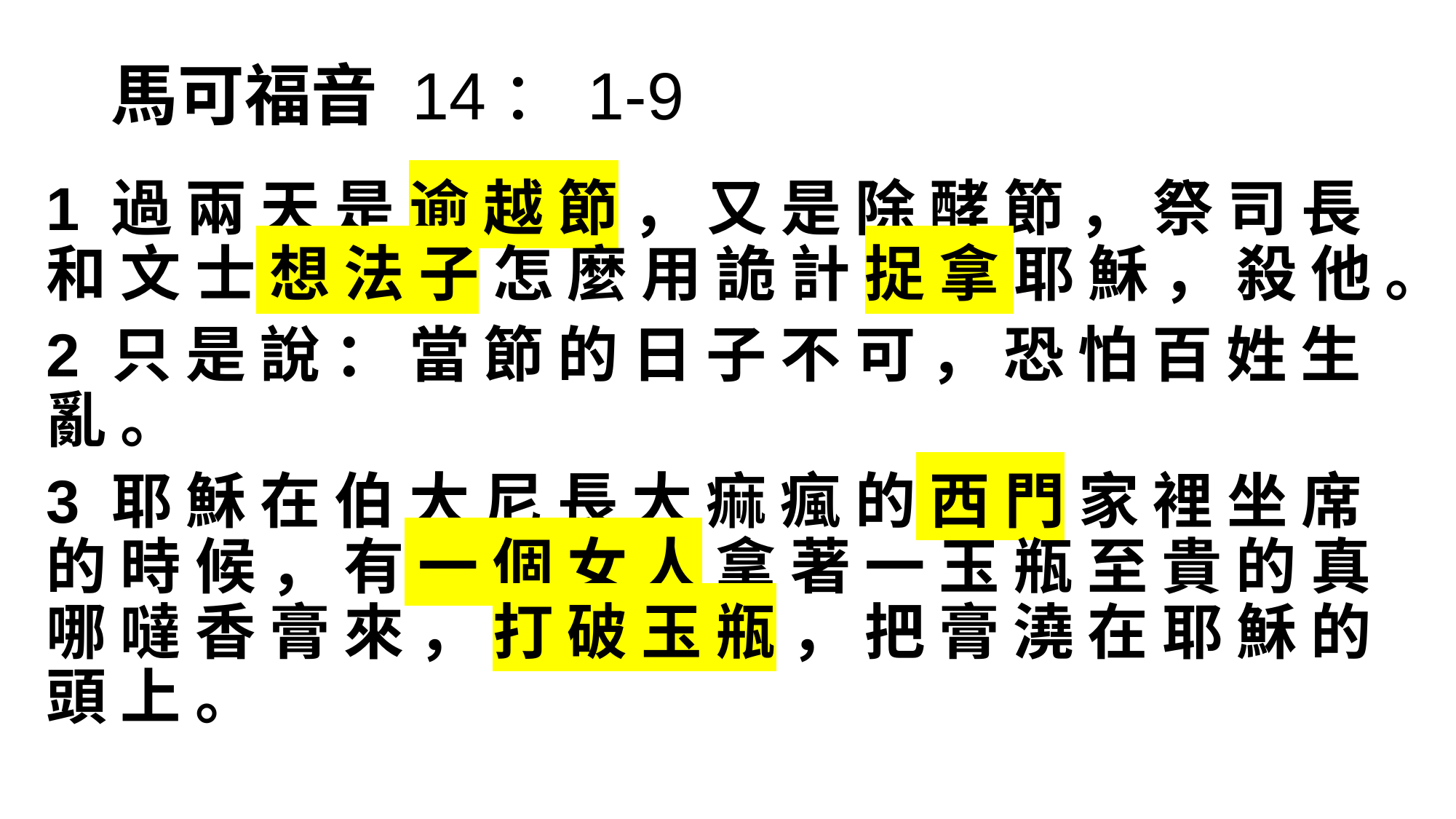

# 馬可福音 14：1-9
1 過 兩 天 是 逾 越 節 ， 又 是 除 酵 節 ， 祭 司 長 和 文 士 想 法 子 怎 麼 用 詭 計 捉 拿 耶 穌 ， 殺 他 。
2 只 是 說 ： 當 節 的 日 子 不 可 ， 恐 怕 百 姓 生 亂 。
3 耶 穌 在 伯 大 尼 長 大 痲 瘋 的 西 門 家 裡 坐 席 的 時 候 ， 有 一 個 女 人 拿 著 一 玉 瓶 至 貴 的 真 哪 噠 香 膏 來 ， 打 破 玉 瓶 ， 把 膏 澆 在 耶 穌 的 頭 上 。